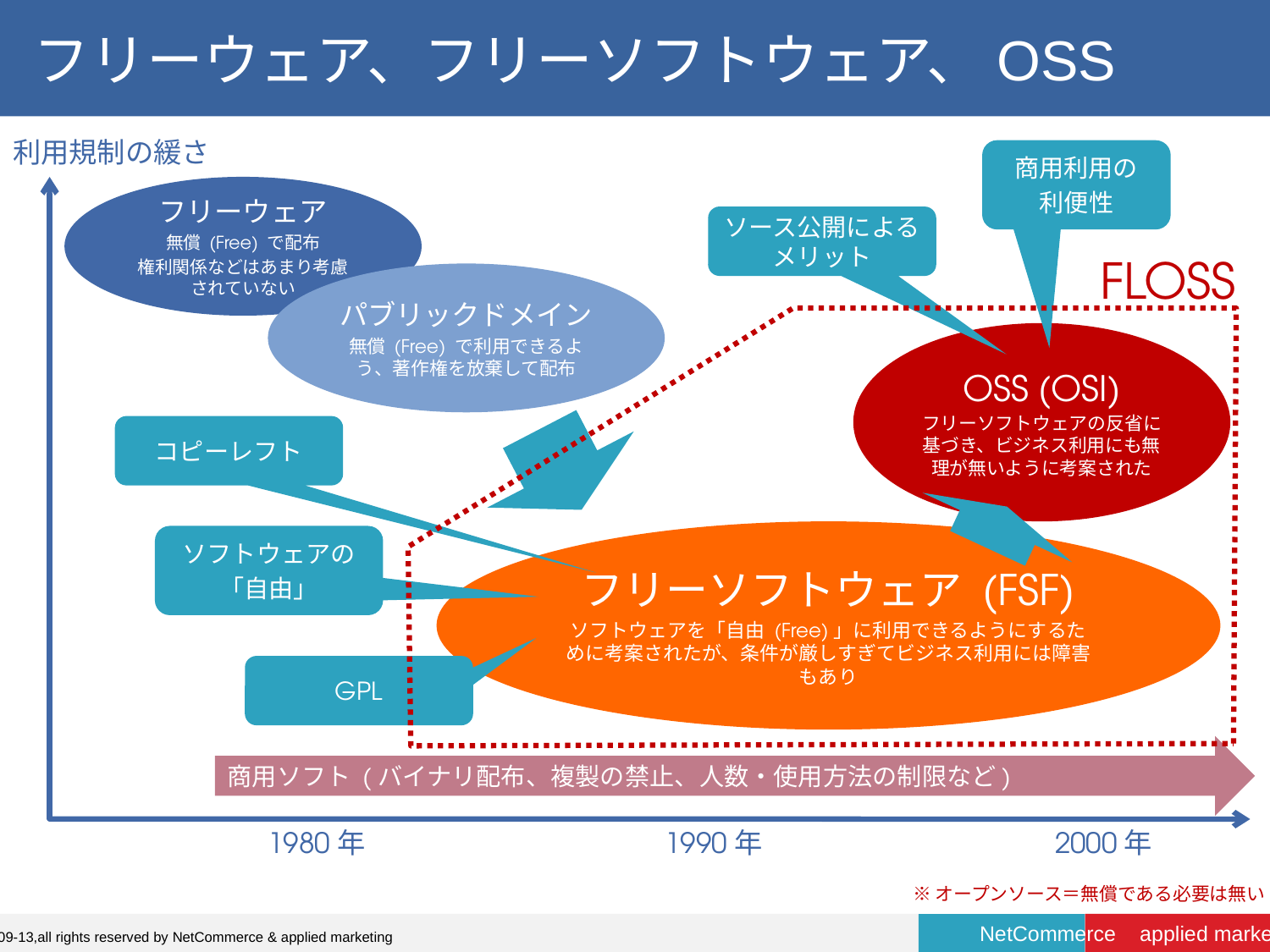

# フリーウェア、フリーソフトウェア、OSS
利用規制の緩さ
商用利用の
利便性
フリーウェア
無償 (Free) で配布
権利関係などはあまり考慮されていない
ソース公開によるメリット
FLOSS
パブリックドメイン
無償 (Free) で利用できるよう、著作権を放棄して配布

OSS (OSI)
フリーソフトウェアの反省に基づき、ビジネス利用にも無理が無いように考案された

コピーレフト

フリーソフトウェア (FSF)
ソフトウェアを「自由 (Free)」に利用できるようにするために考案されたが、条件が厳しすぎてビジネス利用には障害もあり
ソフトウェアの
「自由」
GPL
商用ソフト (バイナリ配布、複製の禁止、人数・使用方法の制限など)
1980年
1990年
2000年
※オープンソース＝無償である必要は無い